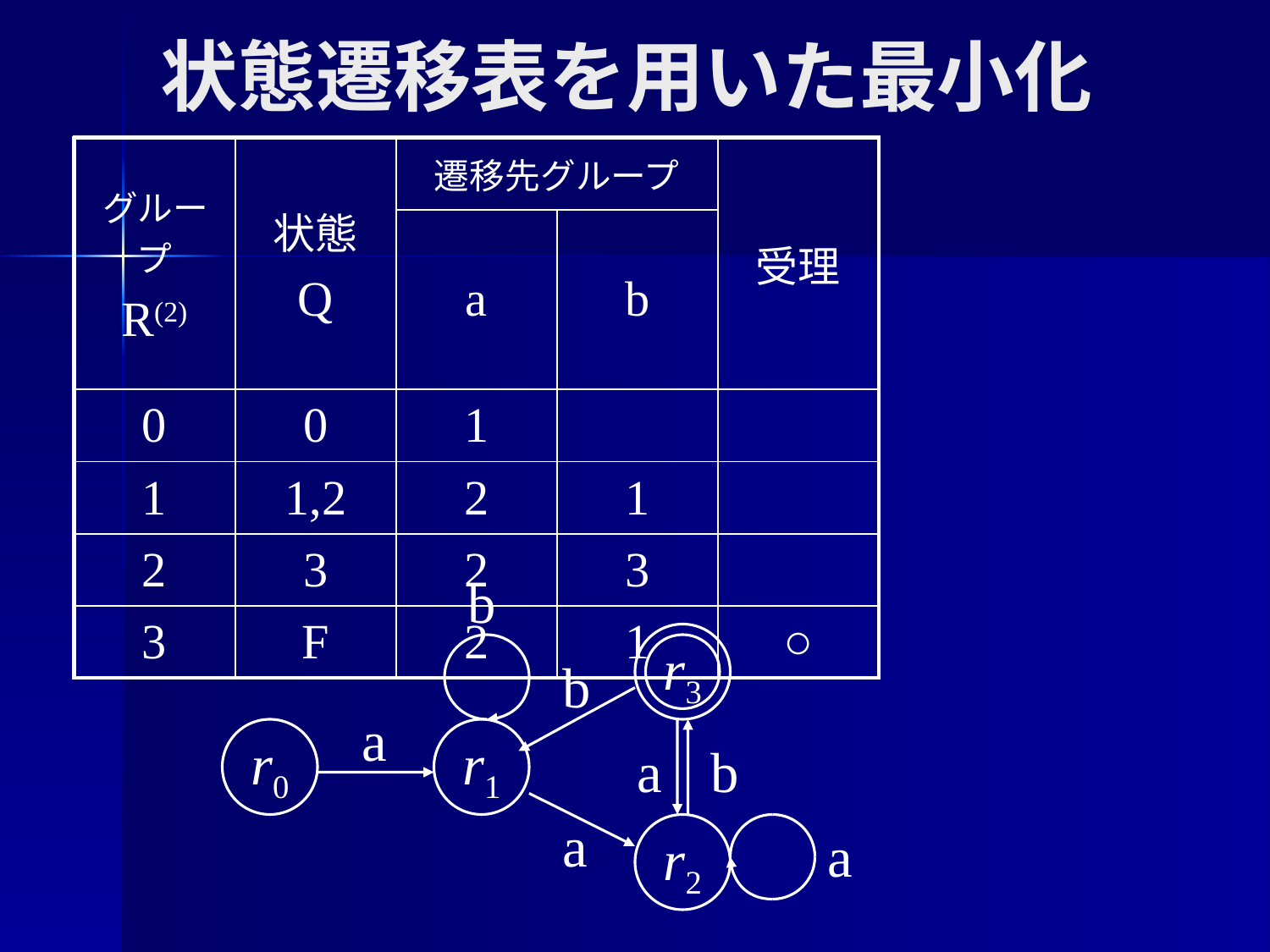

# 状態遷移表を用いた最小化
| グループ R(2) | 状態 Q | 遷移先グループ |  | 受理 |
| --- | --- | --- | --- | --- |
|  |  | a | b |  |
| 0 | 0 | 1 |  |  |
| 1 | 1,2 | 2 | 1 |  |
| 2 | 3 | 2 | 3 |  |
| 3 | F | 2 | 1 | ○ |
b

r3

b

a

r0
r1

a

b

a
r2

a